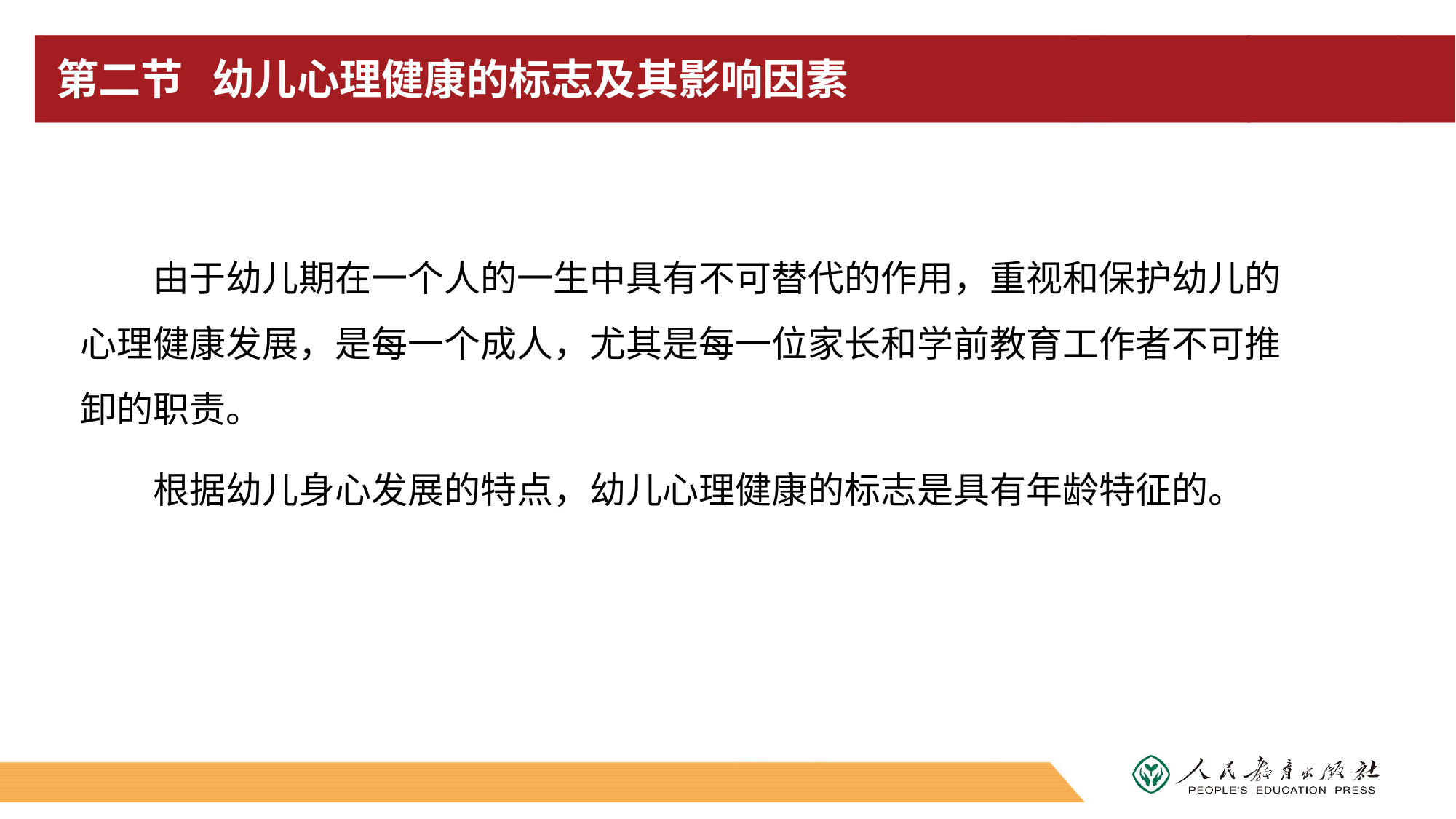

# 第二节   幼儿心理健康的标志及其影响因素

由于幼儿期在一个人的一生中具有不可替代的作用，重视和保护幼儿的心理健康发展，是每一个成人，尤其是每一位家长和学前教育工作者不可推卸的职责。
根据幼儿身心发展的特点，幼儿心理健康的标志是具有年龄特征的。